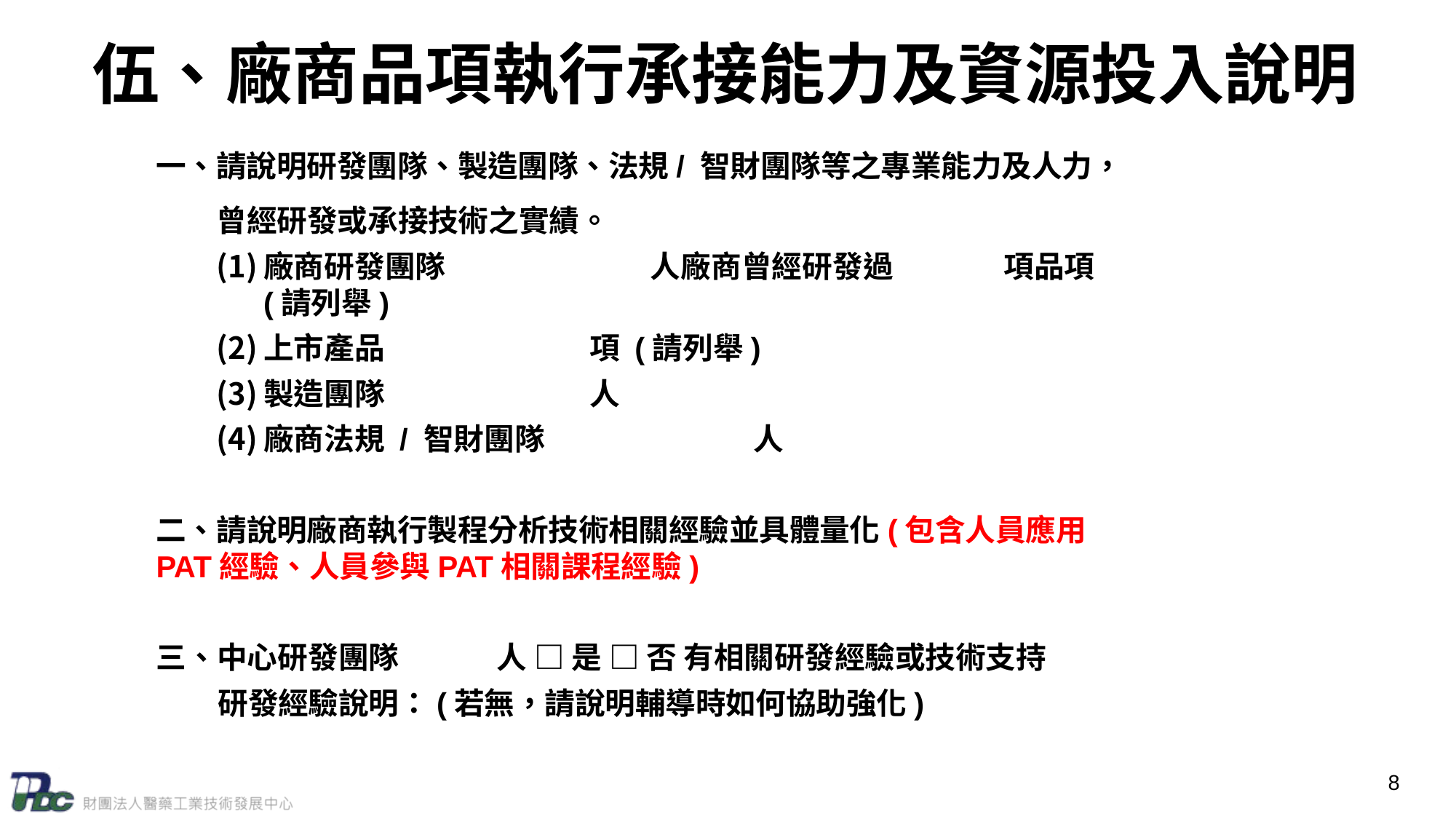

伍、廠商品項執行承接能力及資源投入說明
一、請說明研發團隊、製造團隊、法規/ 智財團隊等之專業能力及人力，曾經研發或承接技術之實績。
廠商研發團隊 	 人廠商曾經研發過 	 項品項(請列舉)
上市產品 	 項(請列舉)
製造團隊 	 人
廠商法規/ 智財團隊 	 人

二、請說明廠商執行製程分析技術相關經驗並具體量化(包含人員應用PAT經驗、人員參與PAT相關課程經驗)

三、中心研發團隊 	 人□ 是□ 否 有相關研發經驗或技術支持
研發經驗說明：(若無，請說明輔導時如何協助強化)
8